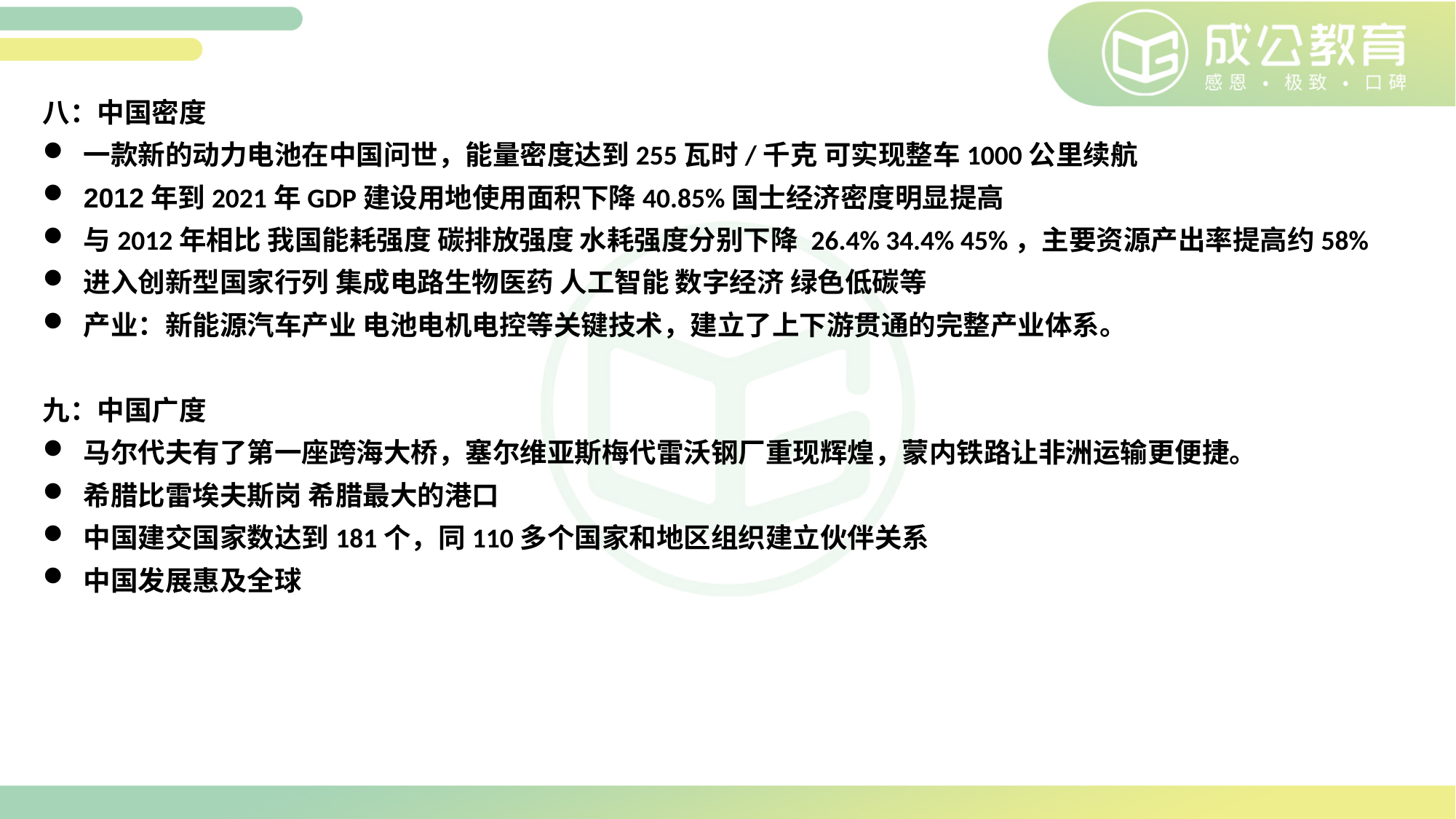

八：中国密度
一款新的动力电池在中国问世，能量密度达到255瓦时/千克 可实现整车1000公里续航
2012年到2021年GDP建设用地使用面积下降40.85%国士经济密度明显提高
与2012年相比 我国能耗强度 碳排放强度 水耗强度分别下降 26.4% 34.4% 45%，主要资源产出率提高约58%
进入创新型国家行列 集成电路生物医药 人工智能 数字经济 绿色低碳等
产业：新能源汽车产业 电池电机电控等关键技术，建立了上下游贯通的完整产业体系。

九：中国广度
马尔代夫有了第一座跨海大桥，塞尔维亚斯梅代雷沃钢厂重现辉煌，蒙内铁路让非洲运输更便捷。
希腊比雷埃夫斯岗 希腊最大的港口
中国建交国家数达到181个，同110多个国家和地区组织建立伙伴关系
中国发展惠及全球